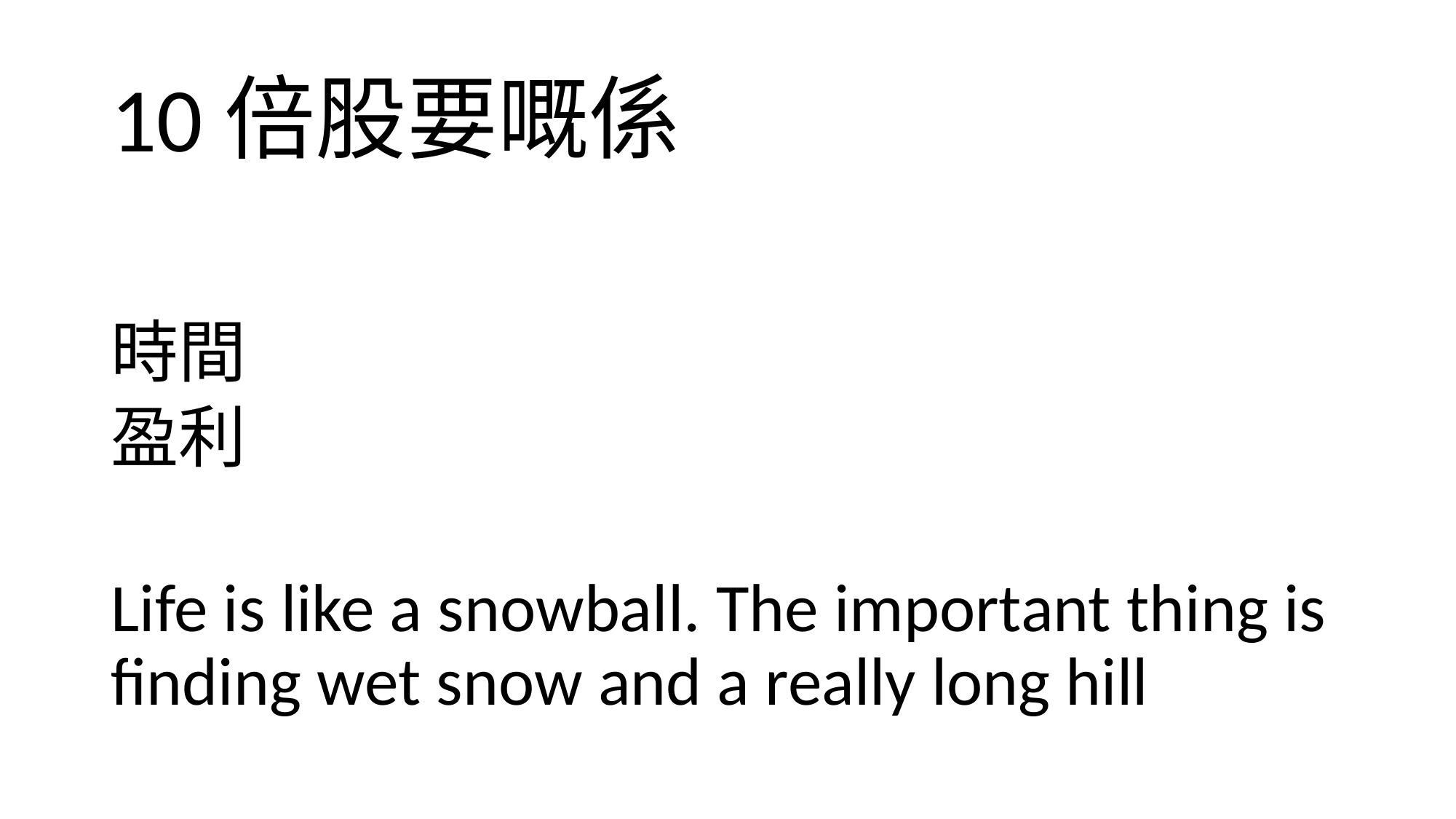

# 10倍股要嘅係

時間
盈利

Life is like a snowball. The important thing is finding wet snow and a really long hill